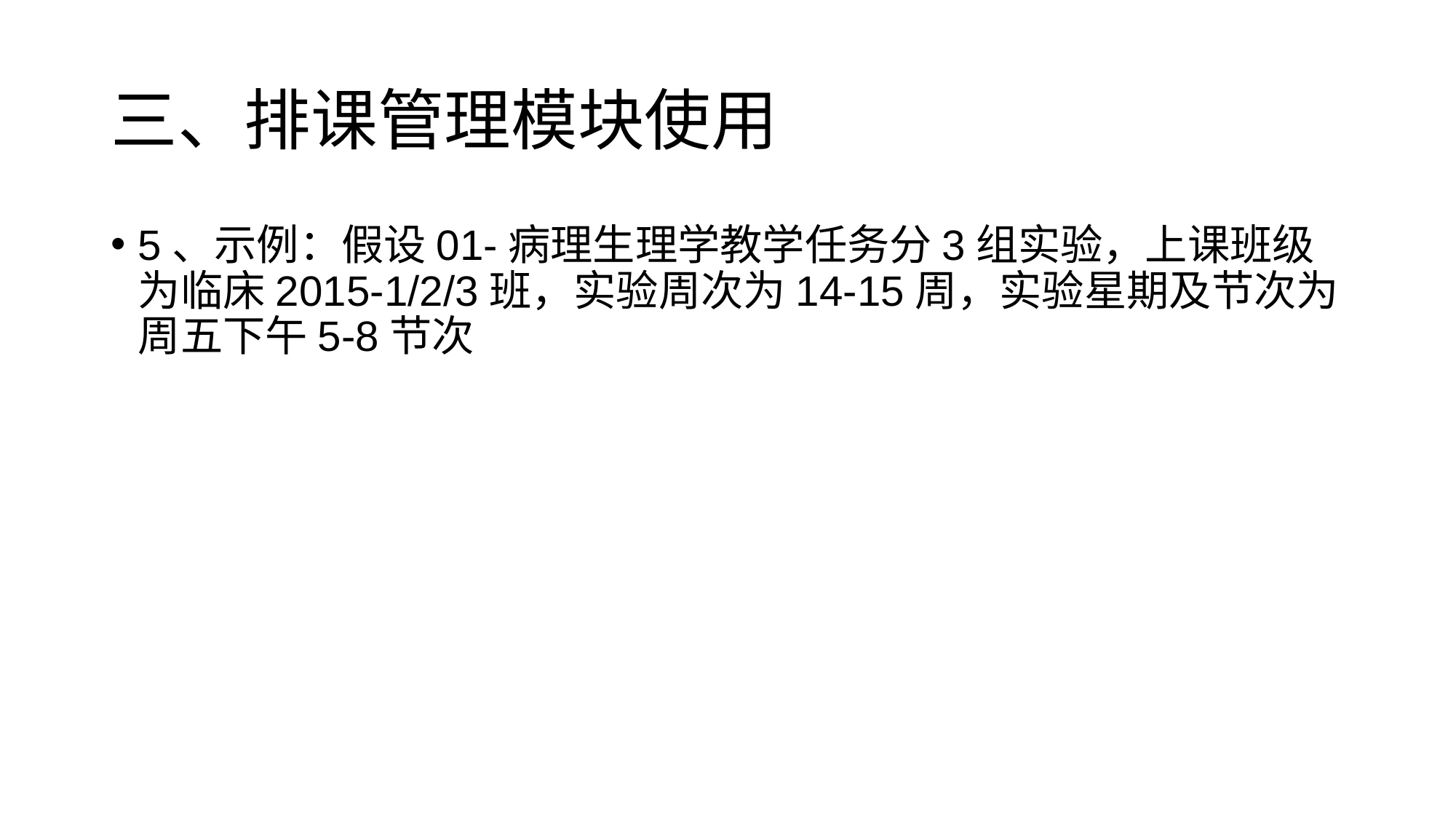

# 三、排课管理模块使用
5、示例：假设01-病理生理学教学任务分3组实验，上课班级为临床2015-1/2/3班，实验周次为14-15周，实验星期及节次为周五下午5-8节次